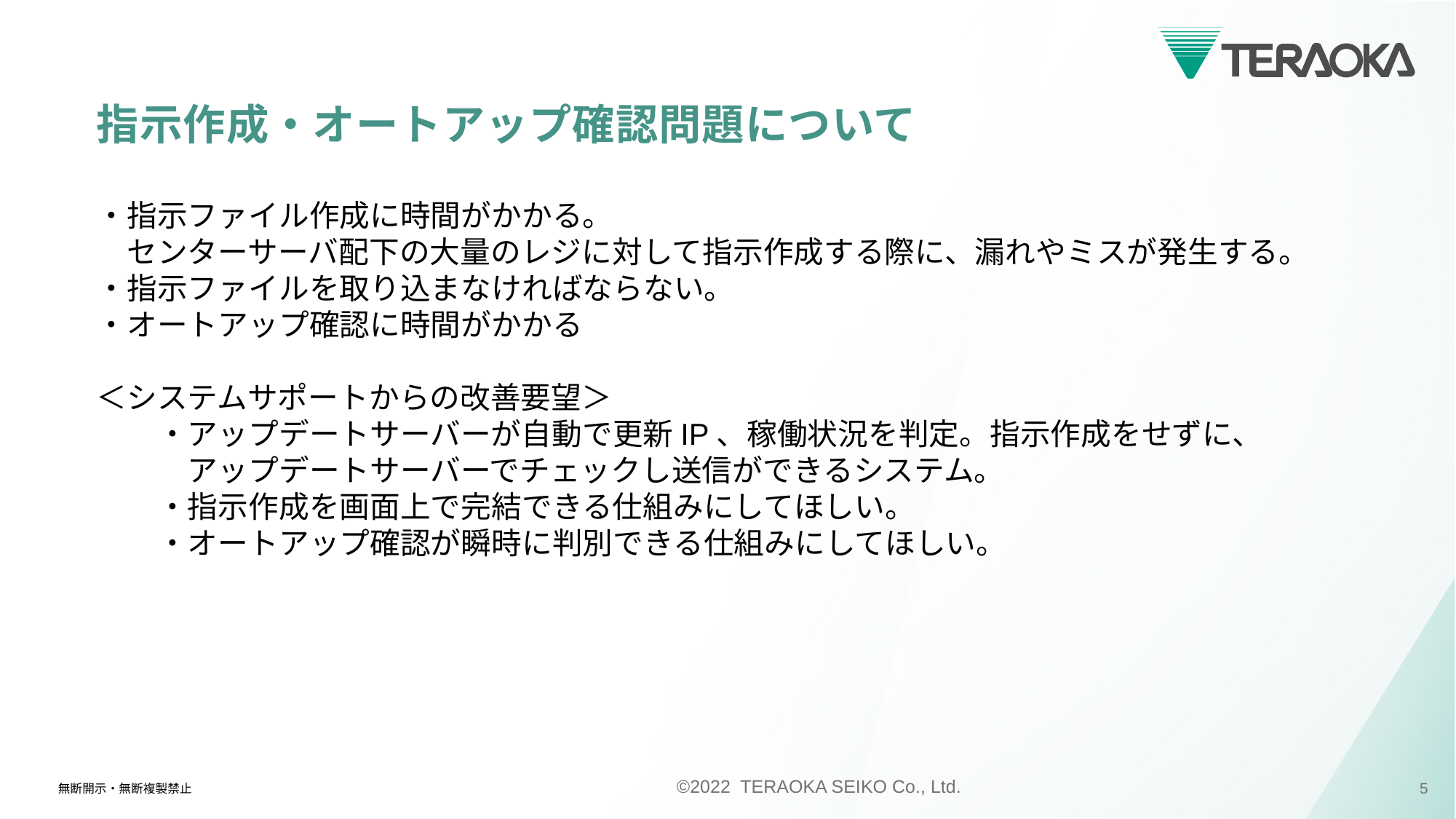

指示作成・オートアップ確認問題について
・指示ファイル作成に時間がかかる。
　センターサーバ配下の大量のレジに対して指示作成する際に、漏れやミスが発生する。
・指示ファイルを取り込まなければならない。
・オートアップ確認に時間がかかる

＜システムサポートからの改善要望＞
　　・アップデートサーバーが自動で更新IP、稼働状況を判定。指示作成をせずに、
　　　アップデートサーバーでチェックし送信ができるシステム。
　　・指示作成を画面上で完結できる仕組みにしてほしい。
　　・オートアップ確認が瞬時に判別できる仕組みにしてほしい。